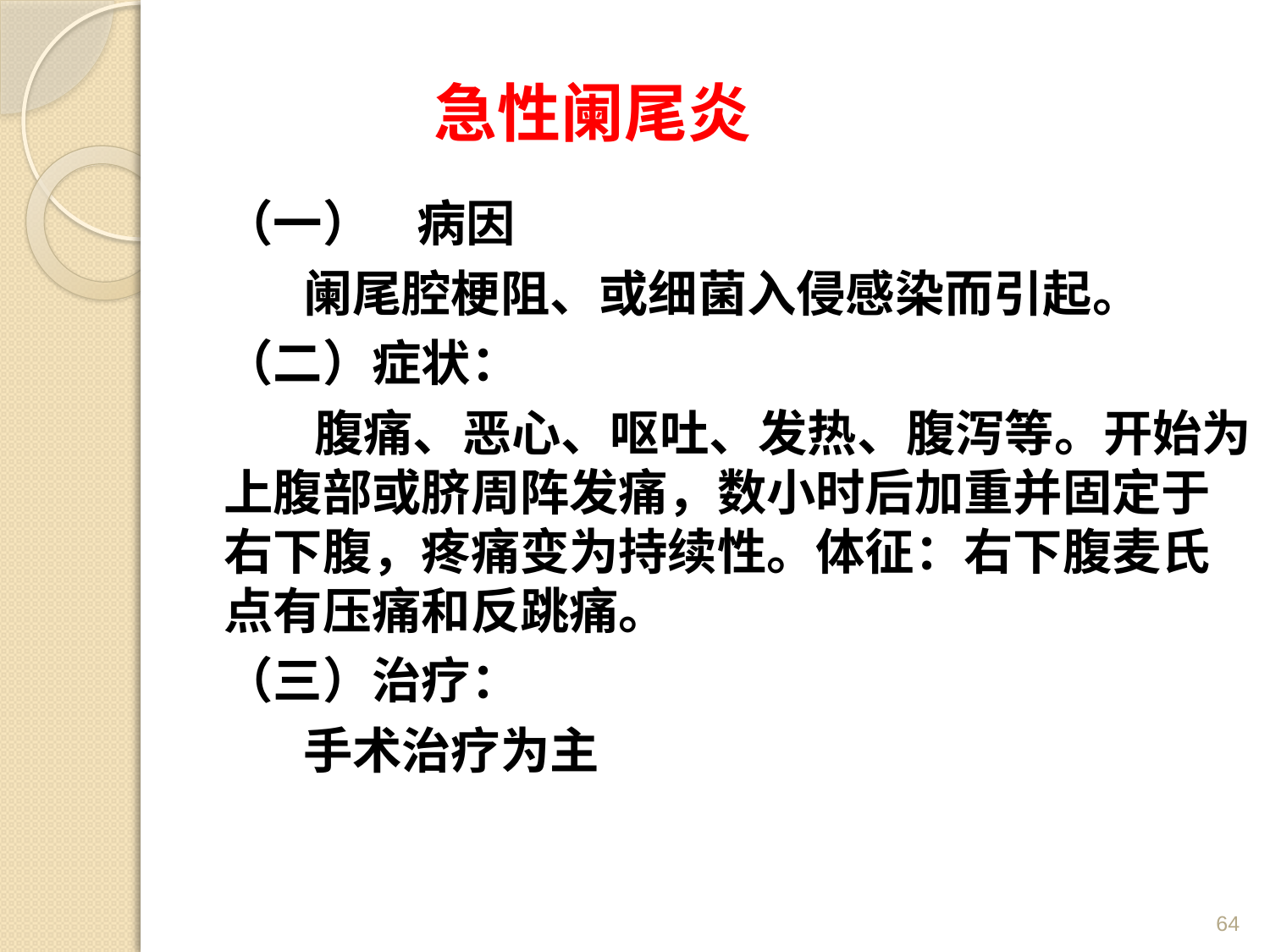

# 急性阑尾炎
（一）    病因
      阑尾腔梗阻、或细菌入侵感染而引起。
（二）症状：
       腹痛、恶心、呕吐、发热、腹泻等。开始为上腹部或脐周阵发痛，数小时后加重并固定于右下腹，疼痛变为持续性。体征：右下腹麦氏点有压痛和反跳痛。
（三）治疗：
      手术治疗为主

64